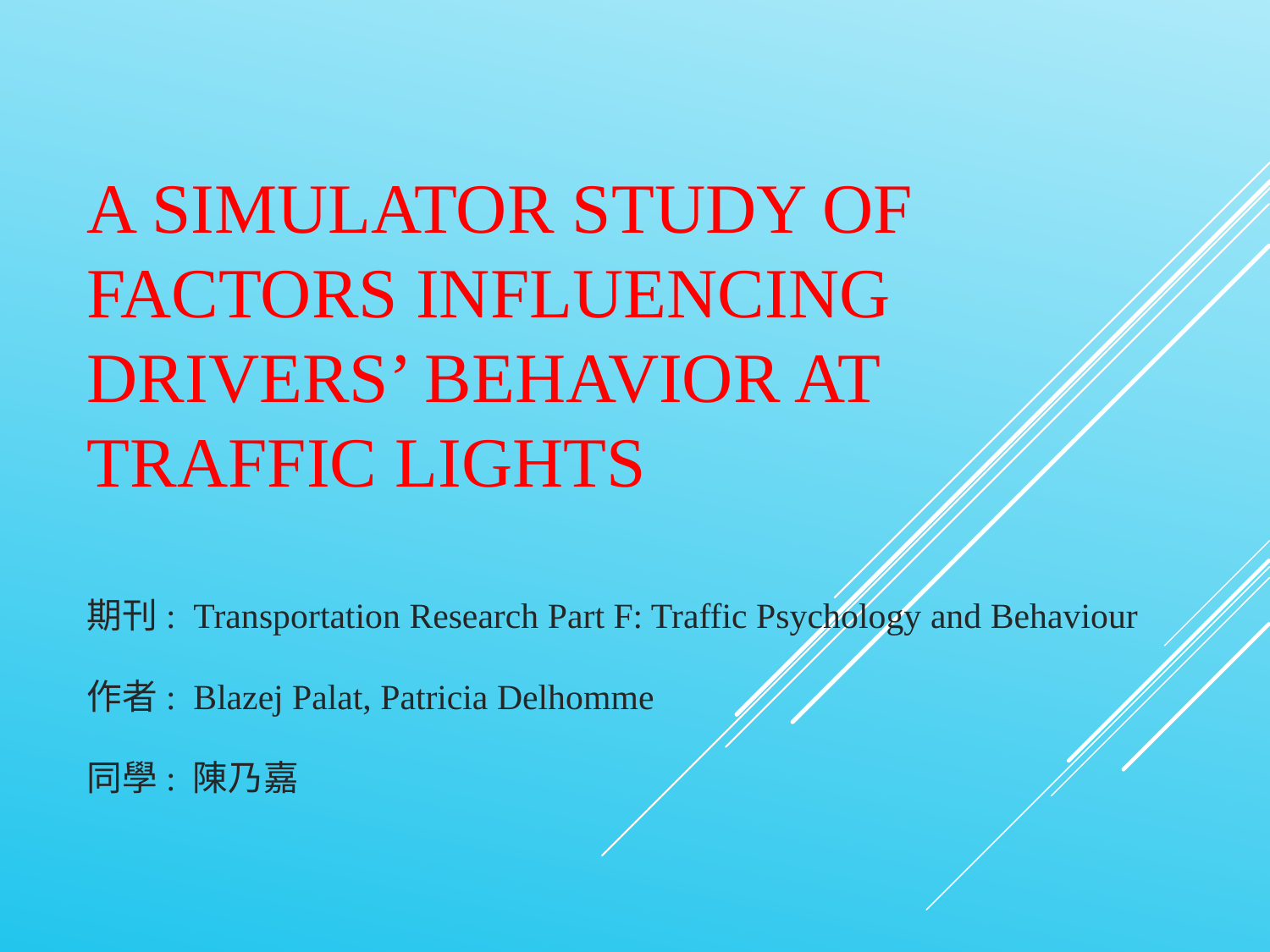

# A simulator study of factors influencing drivers’ behavior at traffic lights
期刊:  Transportation Research Part F: Traffic Psychology and Behaviour
作者:  Blazej Palat, Patricia Delhomme
同學: 陳乃嘉